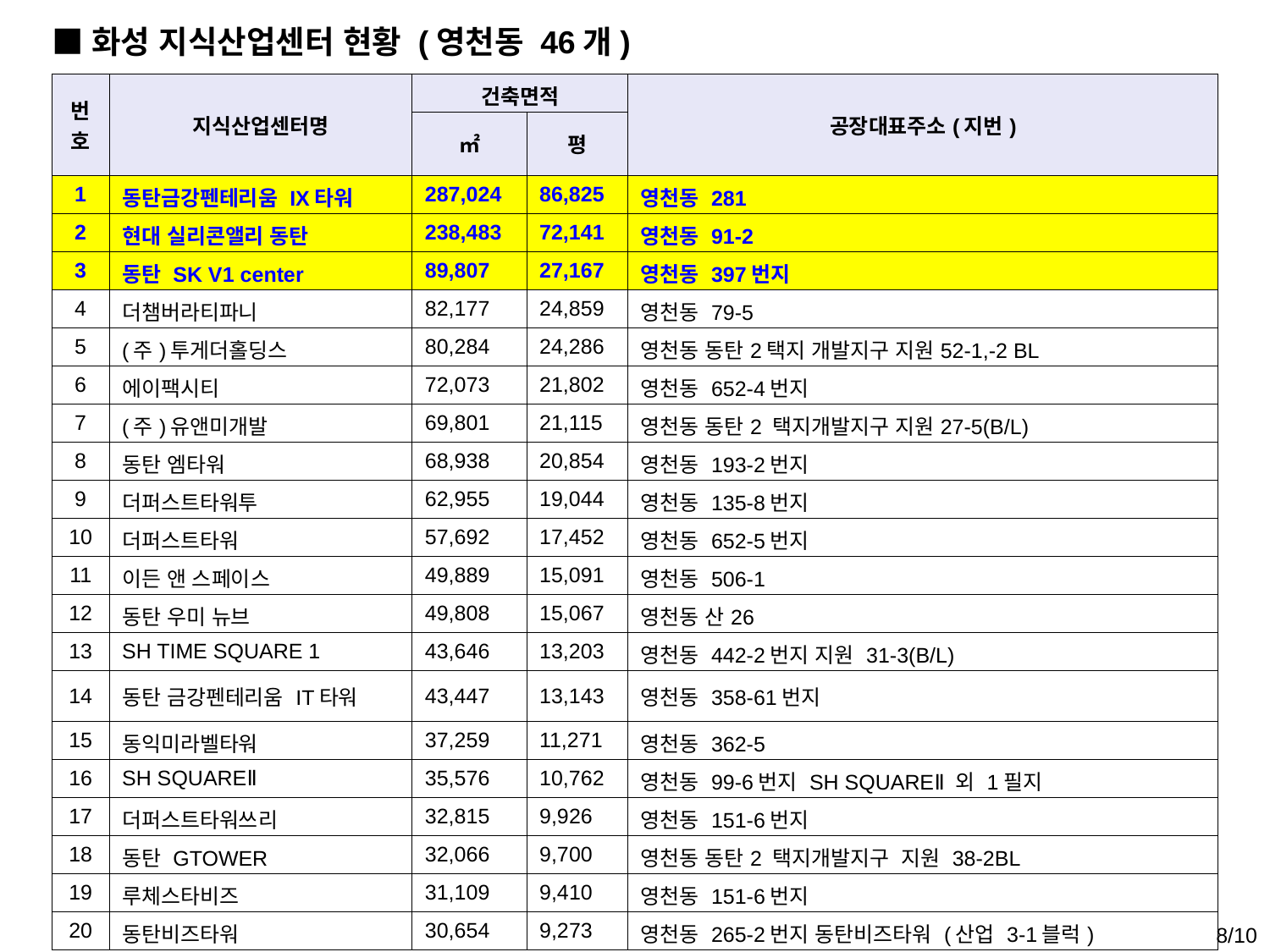

■화성 지식산업센터 현황 (영천동 46개)
| 번호 | 지식산업센터명 | 건축면적 |  | 공장대표주소(지번) |
| --- | --- | --- | --- | --- |
|  |  | ㎡ | 평 |  |
| 1 | 동탄금강펜테리움 IX타워 | 287,024 | 86,825 | 영천동 281 |
| 2 | 현대 실리콘앨리 동탄 | 238,483 | 72,141 | 영천동 91-2 |
| 3 | 동탄 SK V1 center | 89,807 | 27,167 | 영천동 397번지 |
| 4 | 더챔버라티파니 | 82,177 | 24,859 | 영천동 79-5 |
| 5 | (주)투게더홀딩스 | 80,284 | 24,286 | 영천동 동탄2택지 개발지구 지원52-1,-2 BL |
| 6 | 에이팩시티 | 72,073 | 21,802 | 영천동 652-4번지 |
| 7 | (주)유앤미개발 | 69,801 | 21,115 | 영천동 동탄2 택지개발지구 지원27-5(B/L) |
| 8 | 동탄 엠타워 | 68,938 | 20,854 | 영천동 193-2번지 |
| 9 | 더퍼스트타워투 | 62,955 | 19,044 | 영천동 135-8번지 |
| 10 | 더퍼스트타워 | 57,692 | 17,452 | 영천동 652-5번지 |
| 11 | 이든 앤 스페이스 | 49,889 | 15,091 | 영천동 506-1 |
| 12 | 동탄 우미 뉴브 | 49,808 | 15,067 | 영천동 산26 |
| 13 | SH TIME SQUARE 1 | 43,646 | 13,203 | 영천동 442-2번지 지원 31-3(B/L) |
| 14 | 동탄 금강펜테리움 IT타워 | 43,447 | 13,143 | 영천동 358-61번지 |
| 15 | 동익미라벨타워 | 37,259 | 11,271 | 영천동 362-5 |
| 16 | SH SQUAREⅡ | 35,576 | 10,762 | 영천동 99-6번지 SH SQUAREⅡ 외 1필지 |
| 17 | 더퍼스트타워쓰리 | 32,815 | 9,926 | 영천동 151-6번지 |
| 18 | 동탄 GTOWER | 32,066 | 9,700 | 영천동 동탄2 택지개발지구 지원 38-2BL |
| 19 | 루체스타비즈 | 31,109 | 9,410 | 영천동 151-6번지 |
| 20 | 동탄비즈타워 | 30,654 | 9,273 | 영천동 265-2번지 동탄비즈타워 (산업 3-1블럭) |
8/10